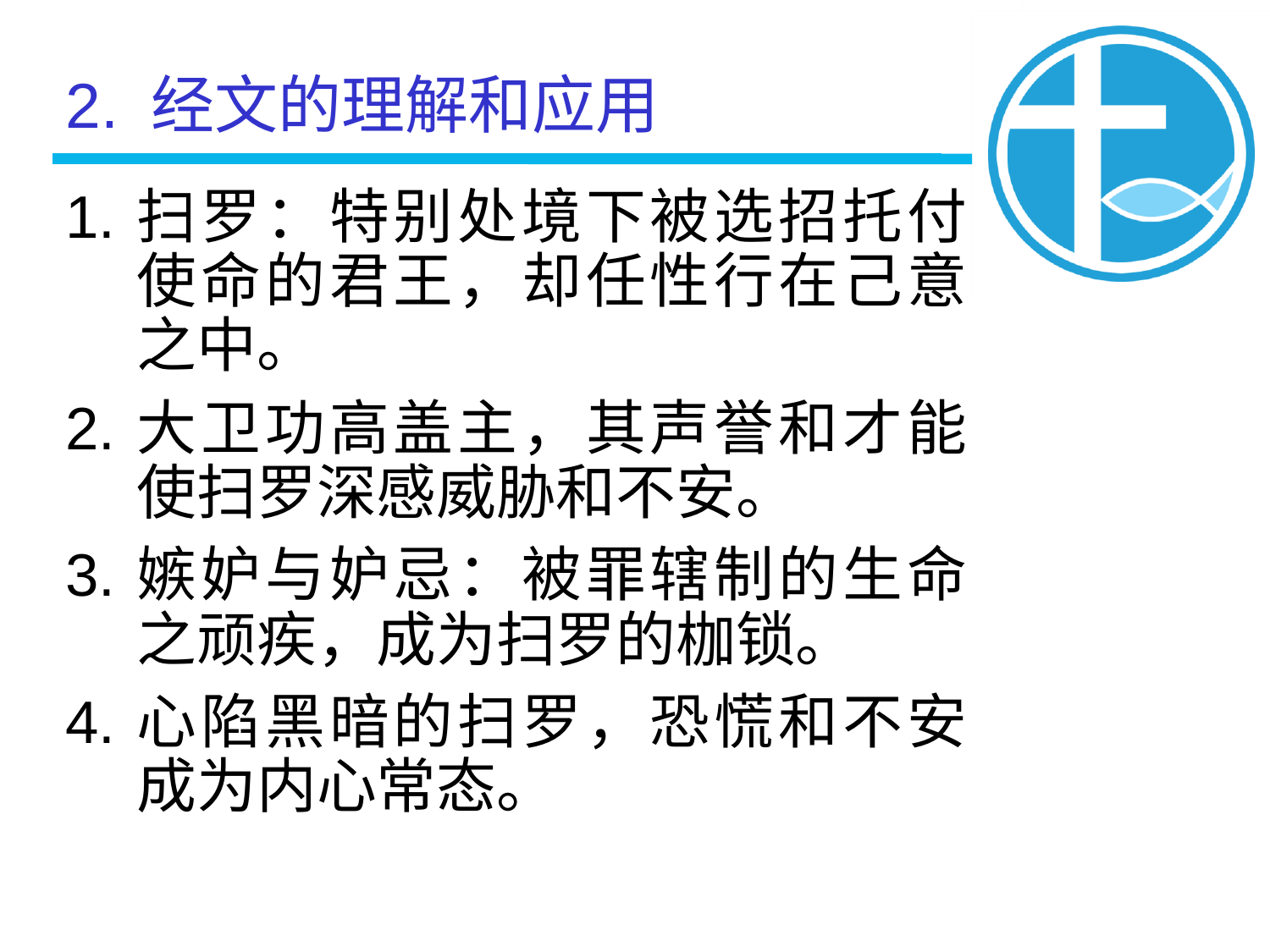

2. 经文的理解和应用
扫罗：特别处境下被选招托付使命的君王，却任性行在己意之中。
大卫功高盖主，其声誉和才能使扫罗深感威胁和不安。
嫉妒与妒忌：被罪辖制的生命之顽疾，成为扫罗的枷锁。
心陷黑暗的扫罗，恐慌和不安成为内心常态。